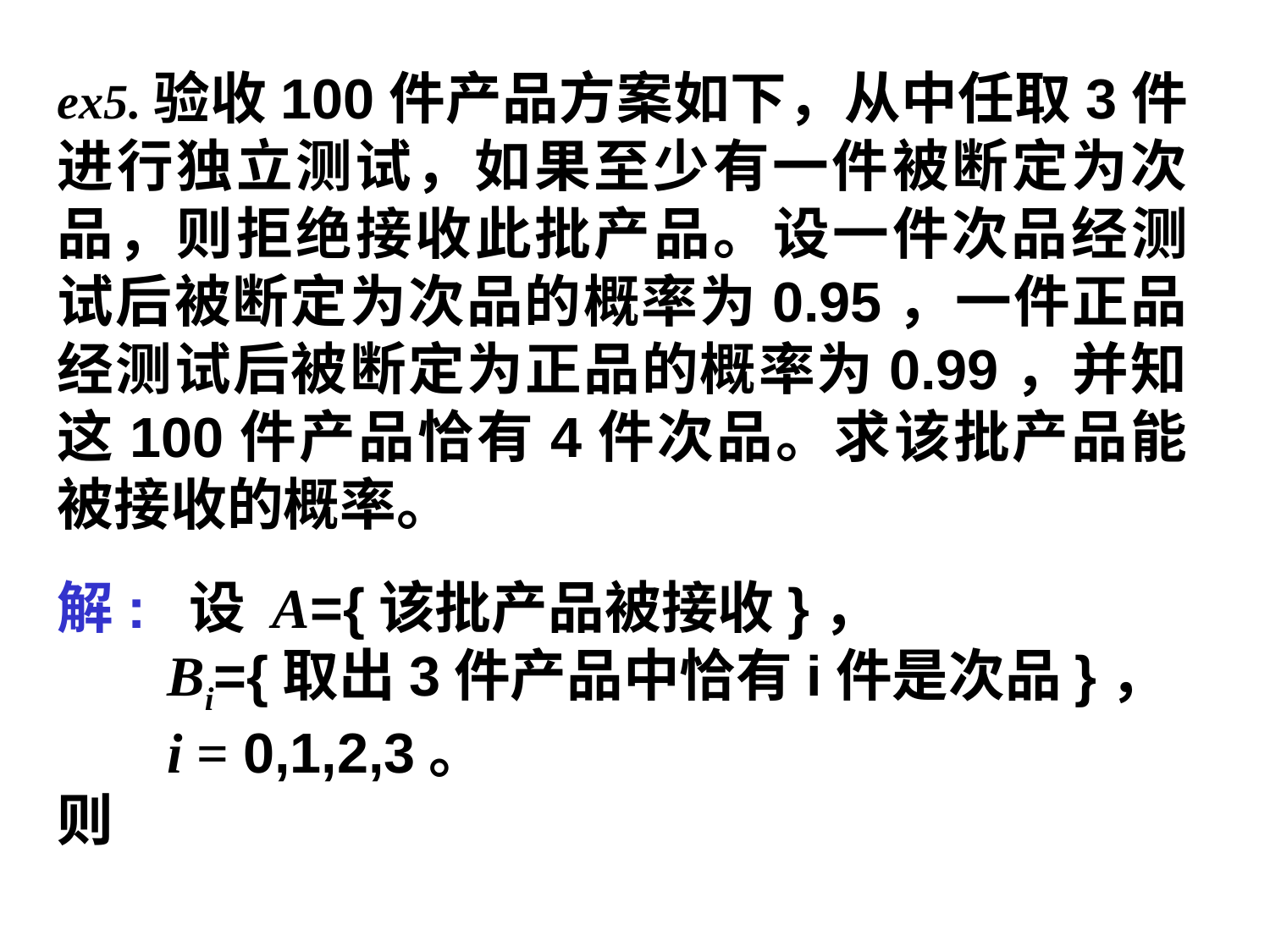

ex5.验收100件产品方案如下，从中任取3件进行独立测试，如果至少有一件被断定为次品，则拒绝接收此批产品。设一件次品经测试后被断定为次品的概率为0.95，一件正品经测试后被断定为正品的概率为0.99，并知这100件产品恰有4件次品。求该批产品能被接收的概率。
解:    设 A={该批产品被接收}，
       Bi={取出3件产品中恰有i件是次品}，
       i = 0,1,2,3。
则